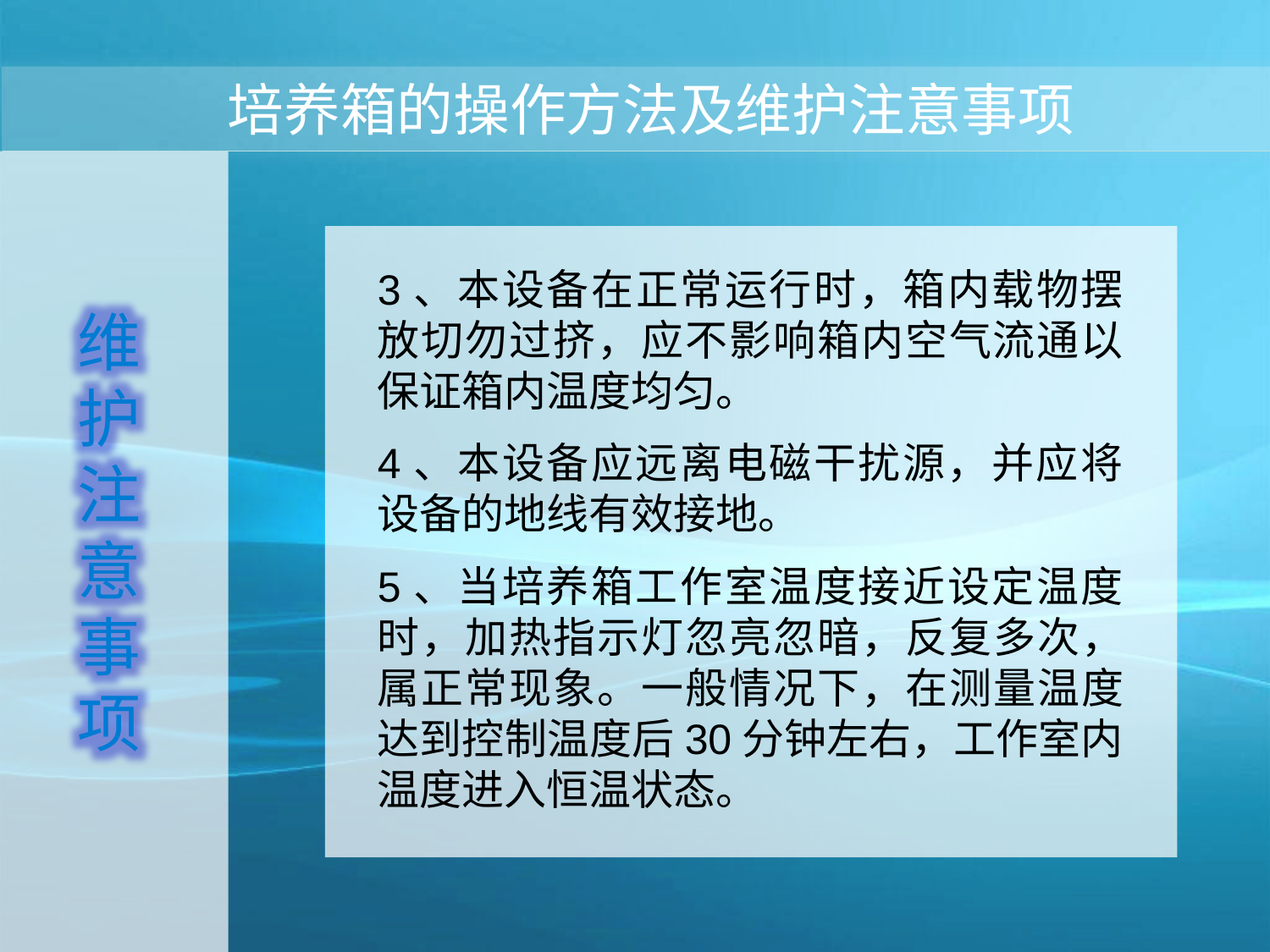

# 培养箱的操作方法及维护注意事项

3、本设备在正常运行时，箱内载物摆放切勿过挤，应不影响箱内空气流通以保证箱内温度均匀。
维护注意事项
4、本设备应远离电磁干扰源，并应将设备的地线有效接地。
5、当培养箱工作室温度接近设定温度时，加热指示灯忽亮忽暗，反复多次，属正常现象。一般情况下，在测量温度达到控制温度后30分钟左右，工作室内温度进入恒温状态。